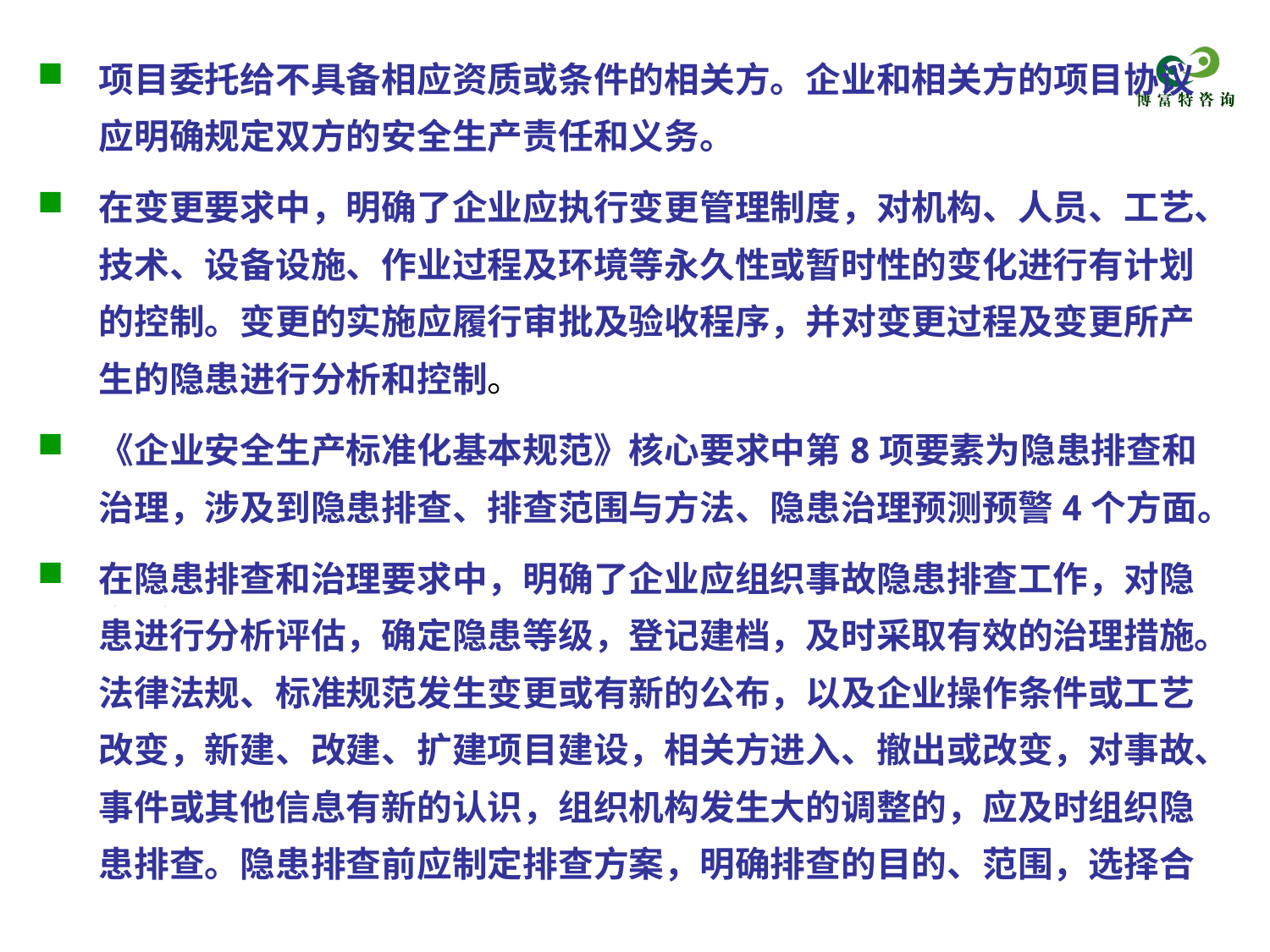

项目委托给不具备相应资质或条件的相关方。企业和相关方的项目协议应明确规定双方的安全生产责任和义务。
在变更要求中，明确了企业应执行变更管理制度，对机构、人员、工艺、技术、设备设施、作业过程及环境等永久性或暂时性的变化进行有计划的控制。变更的实施应履行审批及验收程序，并对变更过程及变更所产生的隐患进行分析和控制。
《企业安全生产标准化基本规范》核心要求中第8项要素为隐患排查和治理，涉及到隐患排查、排查范围与方法、隐患治理预测预警4个方面。
在隐患排查和治理要求中，明确了企业应组织事故隐患排查工作，对隐患进行分析评估，确定隐患等级，登记建档，及时采取有效的治理措施。法律法规、标准规范发生变更或有新的公布，以及企业操作条件或工艺改变，新建、改建、扩建项目建设，相关方进入、撤出或改变，对事故、事件或其他信息有新的认识，组织机构发生大的调整的，应及时组织隐患排查。隐患排查前应制定排查方案，明确排查的目的、范围，选择合